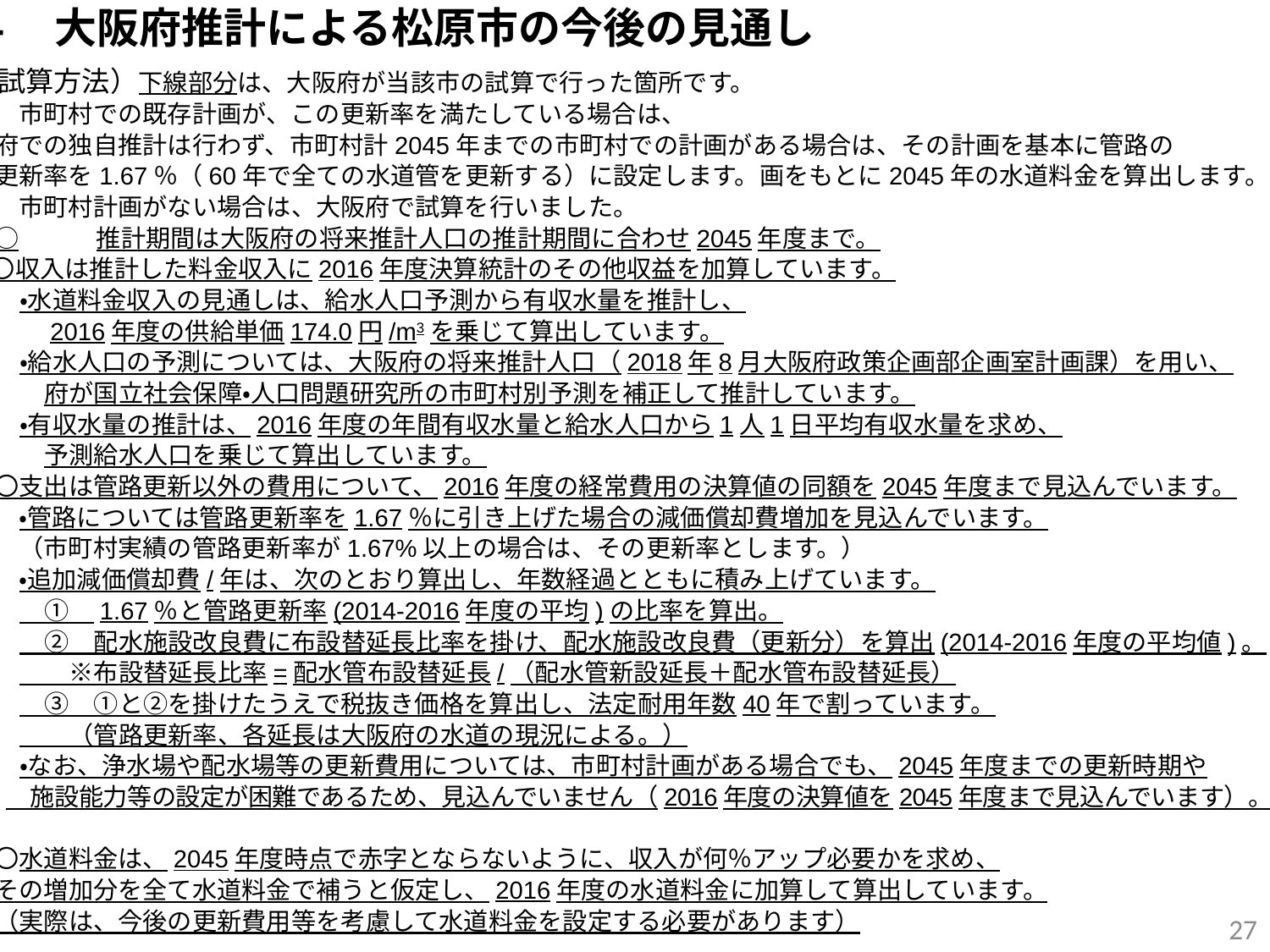

４　大阪府推計による松原市の今後の見通し

（試算方法）下線部分は、大阪府が当該市の試算で行った箇所です。
１　市町村での既存計画が、この更新率を満たしている場合は、
　府での独自推計は行わず、市町村計2045年までの市町村での計画がある場合は、その計画を基本に管路の
　更新率を1.67％（60年で全ての水道管を更新する）に設定します。画をもとに2045年の水道料金を算出します。
２　市町村計画がない場合は、大阪府で試算を行いました。
　○	推計期間は大阪府の将来推計人口の推計期間に合わせ2045年度まで。
　〇収入は推計した料金収入に2016年度決算統計のその他収益を加算しています。
・水道料金収入の見通しは、給水人口予測から有収水量を推計し、
　2016年度の供給単価174.0円/m3を乗じて算出しています。
・給水人口の予測については、大阪府の将来推計人口（2018年8月大阪府政策企画部企画室計画課）を用い、
　府が国立社会保障・人口問題研究所の市町村別予測を補正して推計しています。
・有収水量の推計は、2016年度の年間有収水量と給水人口から1人1日平均有収水量を求め、
　予測給水人口を乗じて算出しています。
〇支出は管路更新以外の費用について、2016年度の経常費用の決算値の同額を2045年度まで見込んでいます。
・管路については管路更新率を1.67％に引き上げた場合の減価償却費増加を見込んでいます。
（市町村実績の管路更新率が1.67%以上の場合は、その更新率とします。）
・追加減価償却費/年は、次のとおり算出し、年数経過とともに積み上げています。
　①　1.67％と管路更新率(2014-2016年度の平均)の比率を算出。
　②　配水施設改良費に布設替延長比率を掛け、配水施設改良費（更新分）を算出(2014-2016年度の平均値)。
　　※布設替延長比率=配水管布設替延長/（配水管新設延長＋配水管布設替延長）
　③　①と②を掛けたうえで税抜き価格を算出し、法定耐用年数40年で割っています。
　　（管路更新率、各延長は大阪府の水道の現況による。）
・なお、浄水場や配水場等の更新費用については、市町村計画がある場合でも、2045年度までの更新時期や
　施設能力等の設定が困難であるため、見込んでいません（2016年度の決算値を2045年度まで見込んでいます）。

〇水道料金は、2045年度時点で赤字とならないように、収入が何％アップ必要かを求め、
その増加分を全て水道料金で補うと仮定し、2016年度の水道料金に加算して算出しています。
（実際は、今後の更新費用等を考慮して水道料金を設定する必要があります）
27